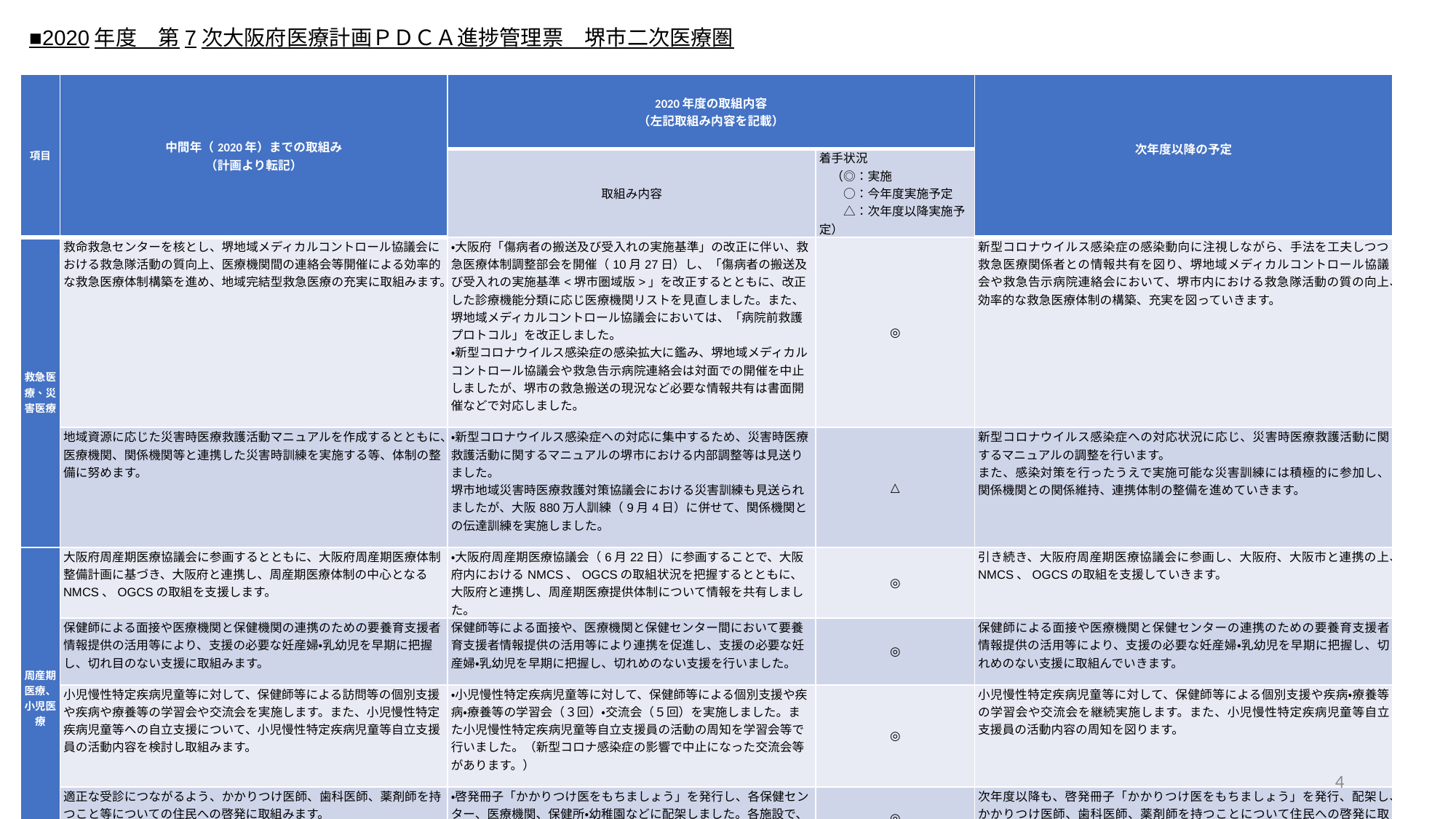

■2020年度　第7次大阪府医療計画ＰＤＣＡ進捗管理票　堺市二次医療圏
| 項目 | 中間年（2020年）までの取組み （計画より転記） | 2020年度の取組内容 （左記取組み内容を記載） |  | 次年度以降の予定 |
| --- | --- | --- | --- | --- |
|  |  | 取組み内容 | 着手状況 　（◎：実施 　　○：今年度実施予定 　　△：次年度以降実施予定） |  |
| 救急医療、災害医療 | 救命救急センターを核とし、堺地域メディカルコントロール協議会における救急隊活動の質向上、医療機関間の連絡会等開催による効率的な救急医療体制構築を進め、地域完結型救急医療の充実に取組みます。 | ・大阪府「傷病者の搬送及び受入れの実施基準」の改正に伴い、救急医療体制調整部会を開催（10月27日）し、「傷病者の搬送及び受入れの実施基準<堺市圏域版>」を改正するとともに、改正した診療機能分類に応じ医療機関リストを見直しました。また、堺地域メディカルコントロール協議会においては、「病院前救護プロトコル」を改正しました。 ・新型コロナウイルス感染症の感染拡大に鑑み、堺地域メディカルコントロール協議会や救急告示病院連絡会は対面での開催を中止しましたが、堺市の救急搬送の現況など必要な情報共有は書面開催などで対応しました。 | ◎ | 新型コロナウイルス感染症の感染動向に注視しながら、手法を工夫しつつ救急医療関係者との情報共有を図り、堺地域メディカルコントロール協議会や救急告示病院連絡会において、堺市内における救急隊活動の質の向上、効率的な救急医療体制の構築、充実を図っていきます。 |
|  | 地域資源に応じた災害時医療救護活動マニュアルを作成するとともに、医療機関、関係機関等と連携した災害時訓練を実施する等、体制の整備に努めます。 | ・新型コロナウイルス感染症への対応に集中するため、災害時医療救護活動に関するマニュアルの堺市における内部調整等は見送りました。 堺市地域災害時医療救護対策協議会における災害訓練も見送られましたが、大阪880万人訓練（9月4日）に併せて、関係機関との伝達訓練を実施しました。 | △ | 新型コロナウイルス感染症への対応状況に応じ、災害時医療救護活動に関するマニュアルの調整を行います。 また、感染対策を行ったうえで実施可能な災害訓練には積極的に参加し、関係機関との関係維持、連携体制の整備を進めていきます。 |
| 周産期医療、小児医療 | 大阪府周産期医療協議会に参画するとともに、大阪府周産期医療体制整備計画に基づき、大阪府と連携し、周産期医療体制の中心となるNMCS、OGCSの取組を支援します。 | ・大阪府周産期医療協議会（6月22日）に参画することで、大阪府内におけるNMCS、OGCSの取組状況を把握するとともに、大阪府と連携し、周産期医療提供体制について情報を共有しました。 | ◎ | 引き続き、大阪府周産期医療協議会に参画し、大阪府、大阪市と連携の上、NMCS、OGCSの取組を支援していきます。 |
|  | 保健師による面接や医療機関と保健機関の連携のための要養育支援者情報提供の活用等により、支援の必要な妊産婦・乳幼児を早期に把握し、切れ目のない支援に取組みます。 | 保健師等による面接や、医療機関と保健センター間において要養育支援者情報提供の活用等により連携を促進し、支援の必要な妊産婦・乳幼児を早期に把握し、切れめのない支援を行いました。 | ◎ | 保健師による面接や医療機関と保健センターの連携のための要養育支援者情報提供の活用等により、支援の必要な妊産婦・乳幼児を早期に把握し、切れめのない支援に取組んでいきます。 |
|  | 小児慢性特定疾病児童等に対して、保健師等による訪問等の個別支援や疾病や療養等の学習会や交流会を実施します。また、小児慢性特定疾病児童等への自立支援について、小児慢性特定疾病児童等自立支援員の活動内容を検討し取組みます。 | ・小児慢性特定疾病児童等に対して、保健師等による個別支援や疾病・療養等の学習会（３回）・交流会（５回）を実施しました。また小児慢性特定疾病児童等自立支援員の活動の周知を学習会等で行いました。（新型コロナ感染症の影響で中止になった交流会等があります。） | ◎ | 小児慢性特定疾病児童等に対して、保健師等による個別支援や疾病・療養等の学習会や交流会を継続実施します。また、小児慢性特定疾病児童等自立支援員の活動内容の周知を図ります。 |
|  | 適正な受診につながるよう、かかりつけ医師、歯科医師、薬剤師を持つこと等についての住民への啓発に取組みます。 | ・啓発冊子「かかりつけ医をもちましょう」を発行し、各保健センター、医療機関、保健所・幼稚園などに配架しました。各施設で、冊子を配布していただき、住民への啓発に取組みました。 | ◎ | 次年度以降も、啓発冊子「かかりつけ医をもちましょう」を発行、配架し、かかりつけ医師、歯科医師、薬剤師を持つことについて住民への啓発に取組んでいきます。 |
4